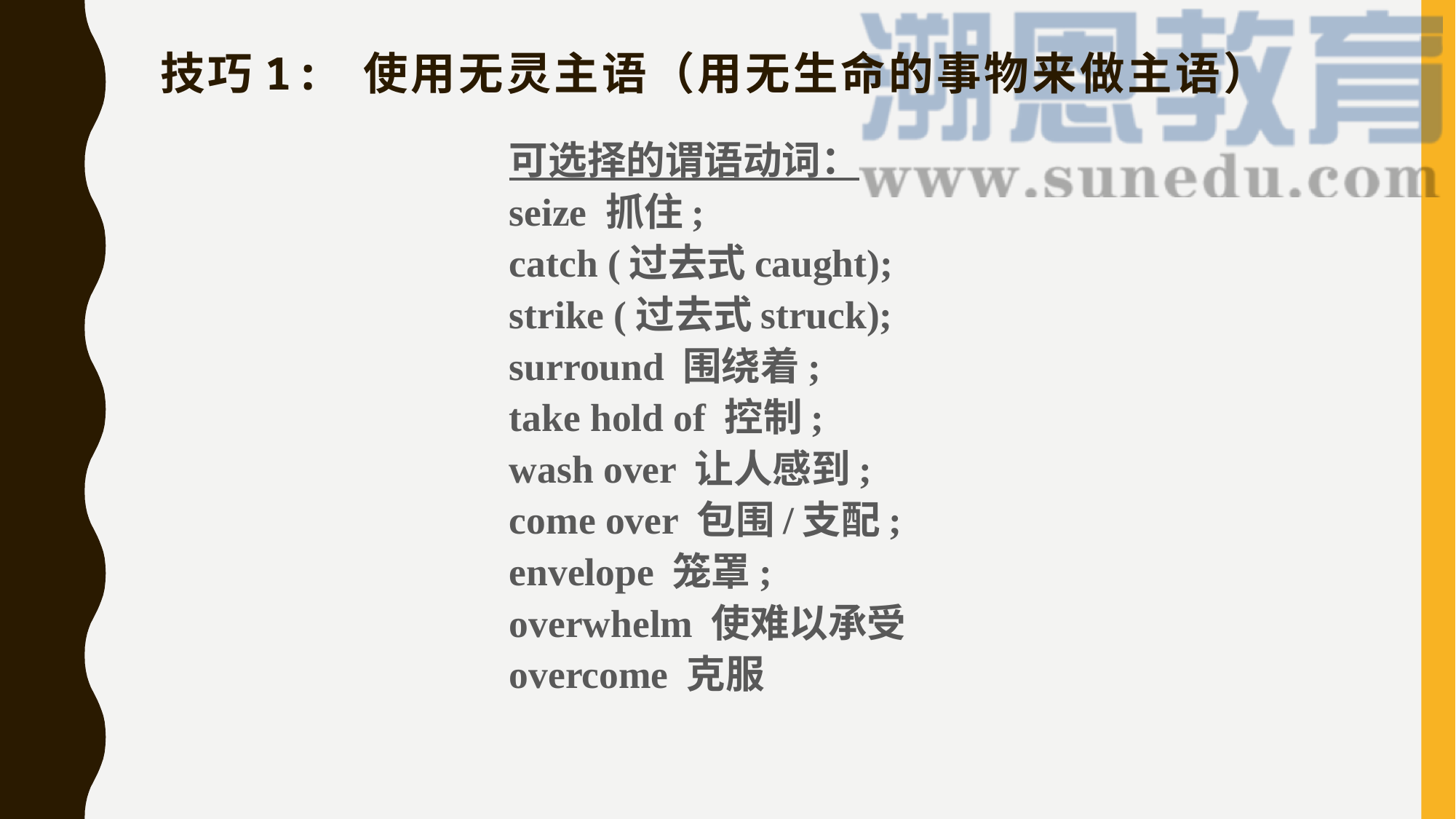

# 技巧1: 使用无灵主语（用无生命的事物来做主语）
可选择的谓语动词：
seize 抓住;
catch (过去式caught);
strike (过去式struck);
surround 围绕着;
take hold of 控制;
wash over 让人感到;
come over 包围/支配;
envelope 笼罩;
overwhelm 使难以承受
overcome 克服